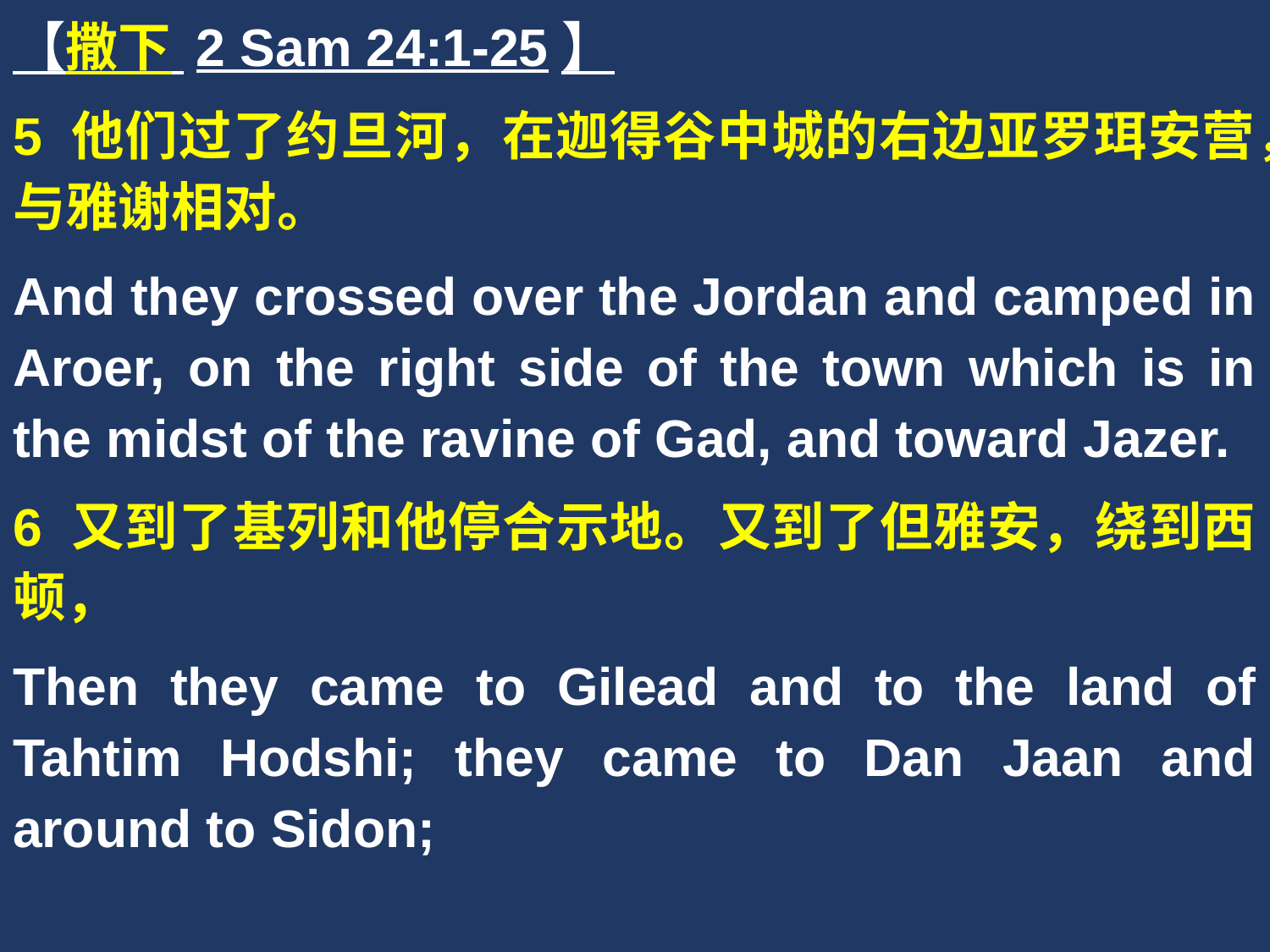

【撒下 2 Sam 24:1-25】
5 他们过了约旦河，在迦得谷中城的右边亚罗珥安营，与雅谢相对。
And they crossed over the Jordan and camped in Aroer, on the right side of the town which is in the midst of the ravine of Gad, and toward Jazer.
6 又到了基列和他停合示地。又到了但雅安，绕到西顿，
Then they came to Gilead and to the land of Tahtim Hodshi; they came to Dan Jaan and around to Sidon;